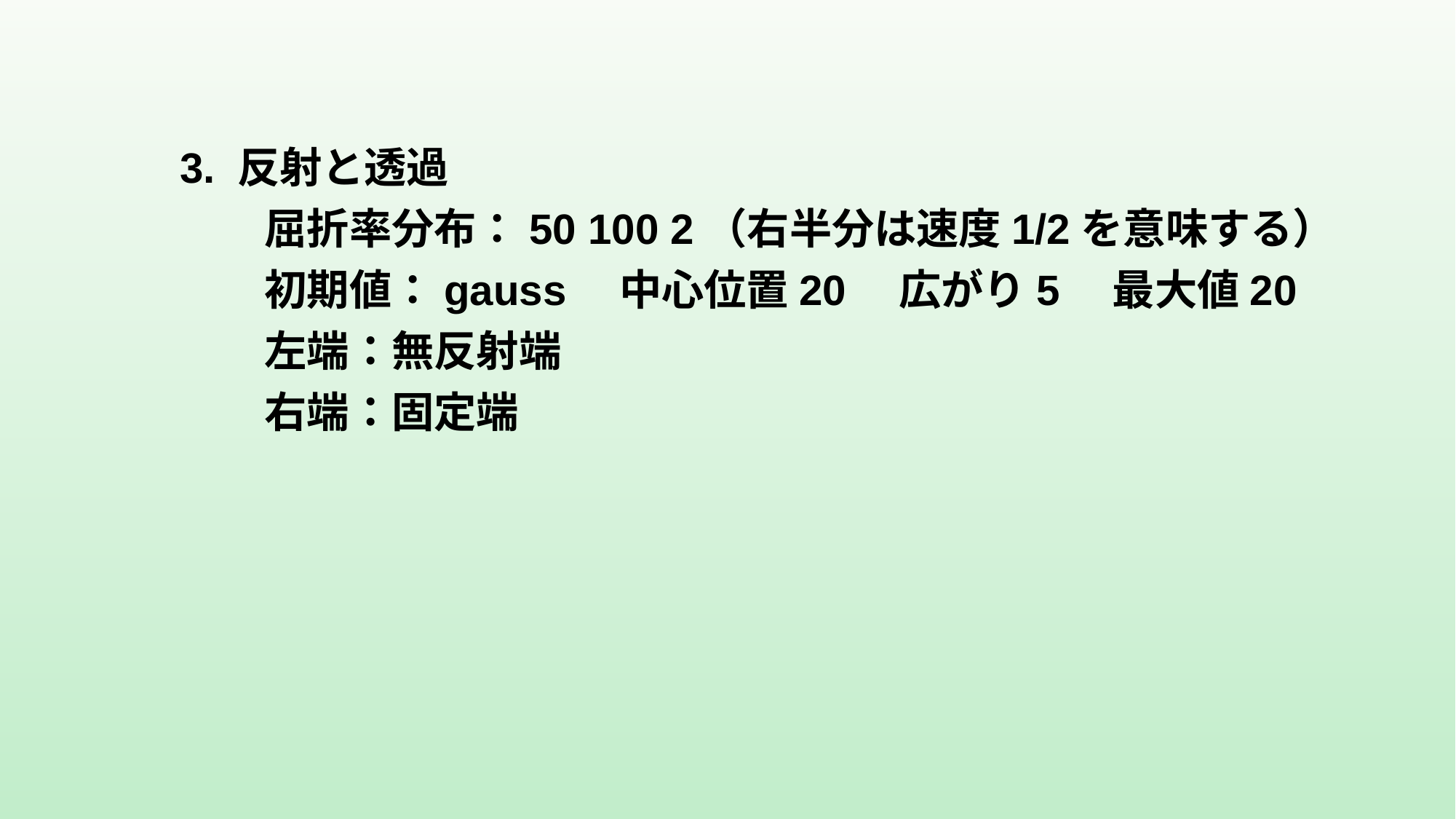

3. 反射と透過
　　屈折率分布：50 100 2（右半分は速度1/2を意味する）
　　初期値：gauss　中心位置20　広がり5　最大値20
　　左端：無反射端
　　右端：固定端